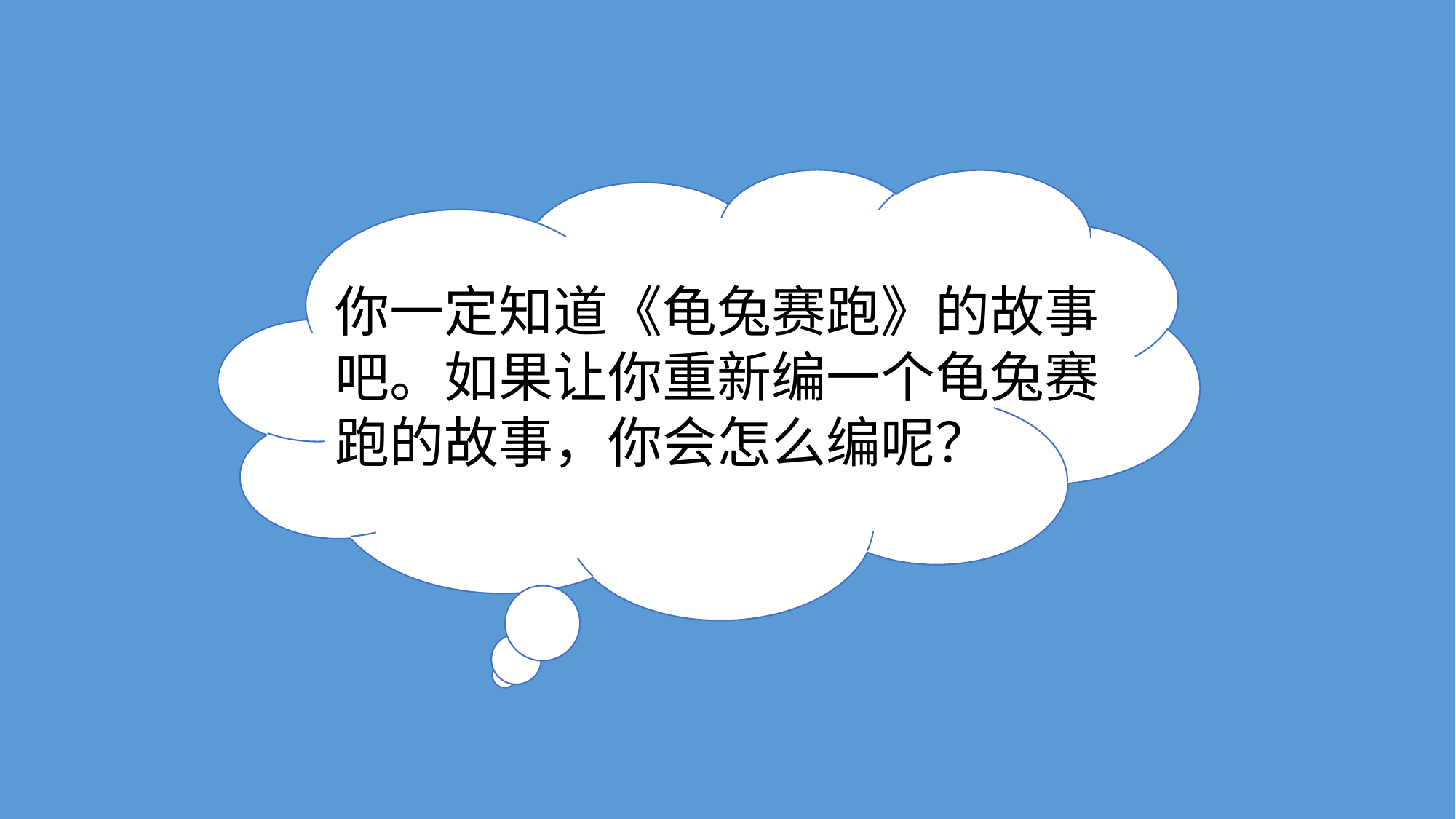

你一定知道《龟兔赛跑》的故事吧。如果让你重新编一个龟兔赛跑的故事，你会怎么编呢？